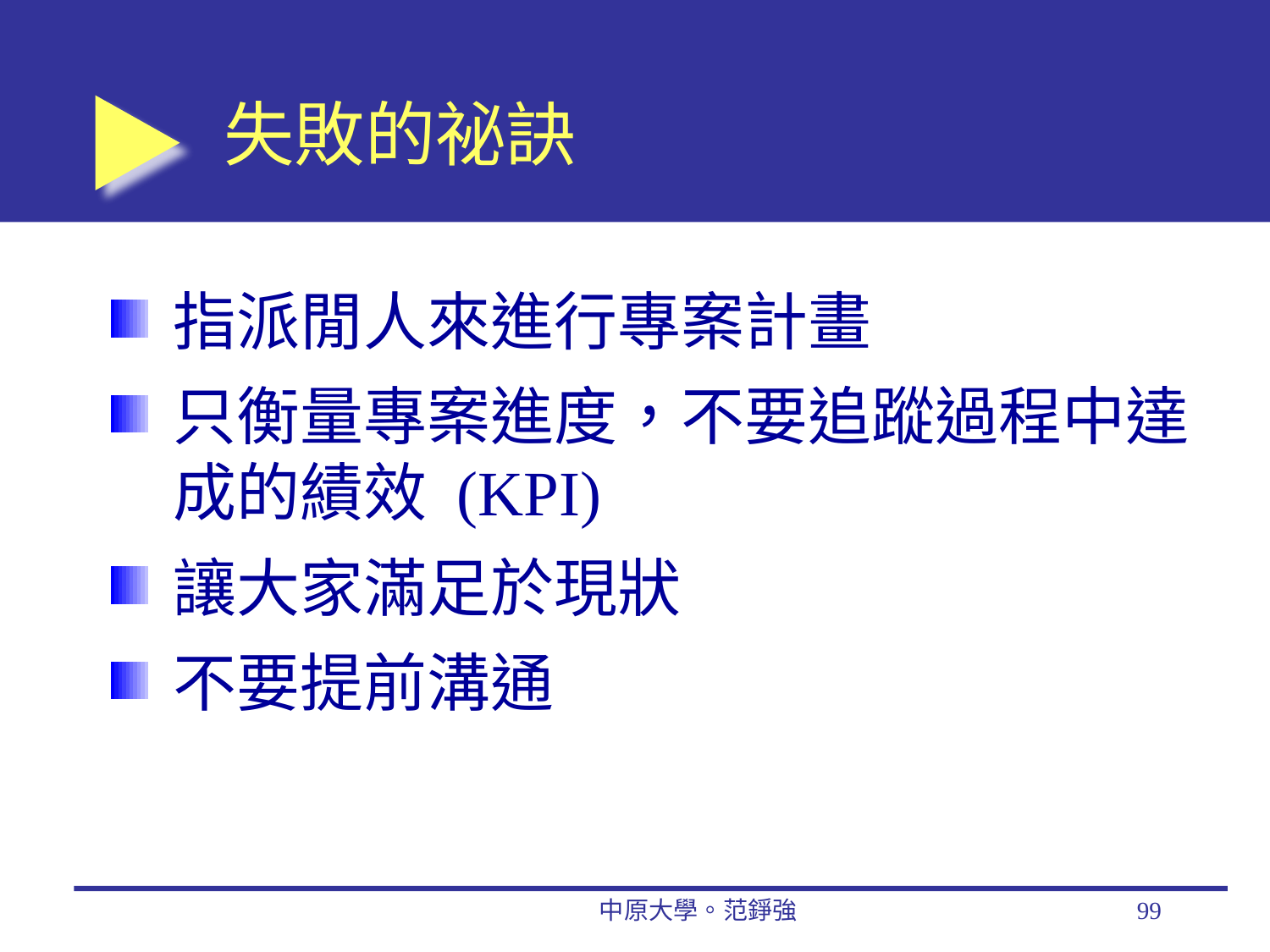

# 失敗的祕訣
指派閒人來進行專案計畫
只衡量專案進度，不要追蹤過程中達成的績效 (KPI)
讓大家滿足於現狀
不要提前溝通
中原大學。范錚強
99